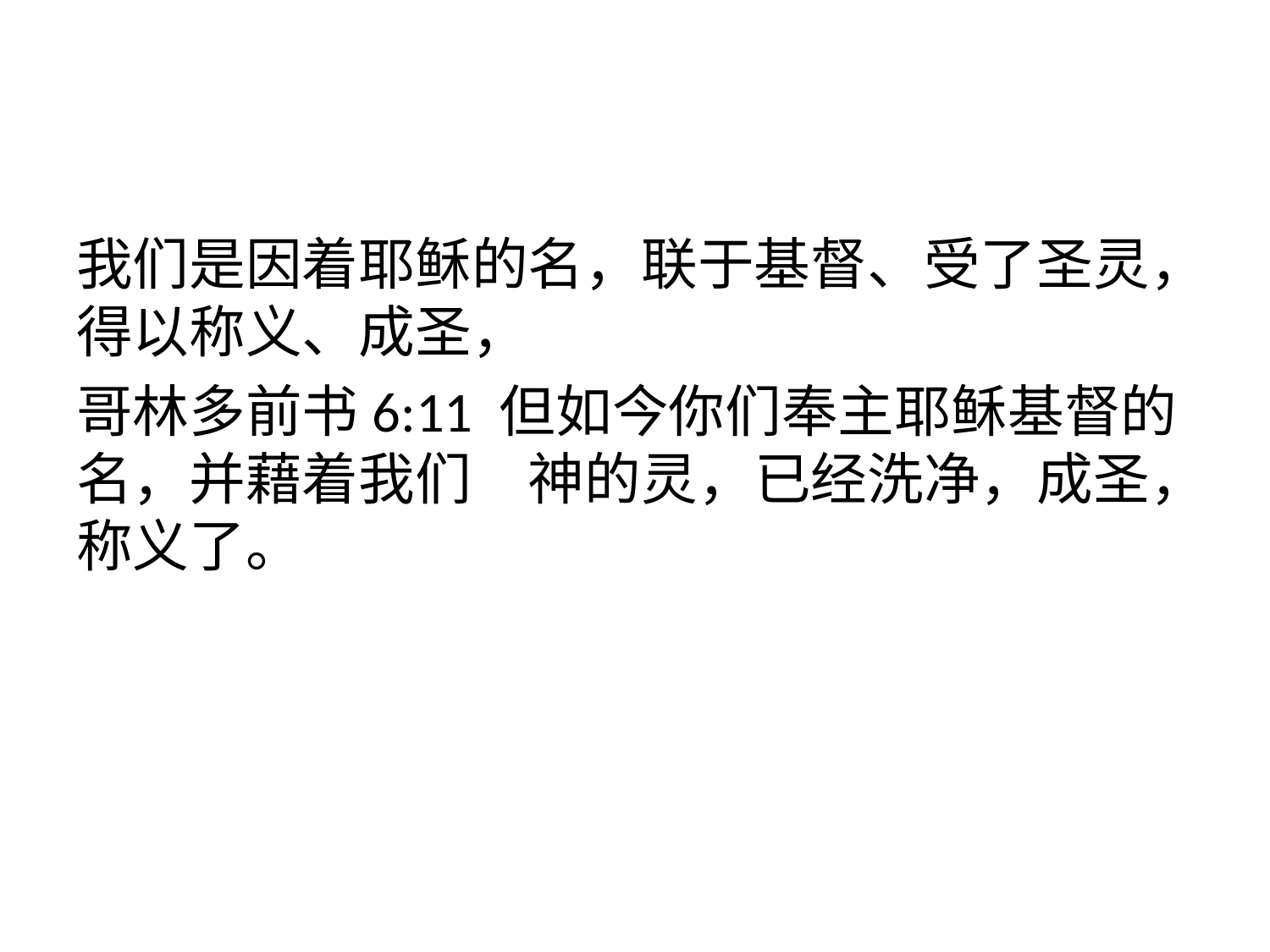

#
我们是因着耶稣的名，联于基督、受了圣灵，得以称义、成圣，
哥林多前书6:11 但如今你们奉主耶稣基督的名，并藉着我们　神的灵，已经洗净，成圣，称义了。